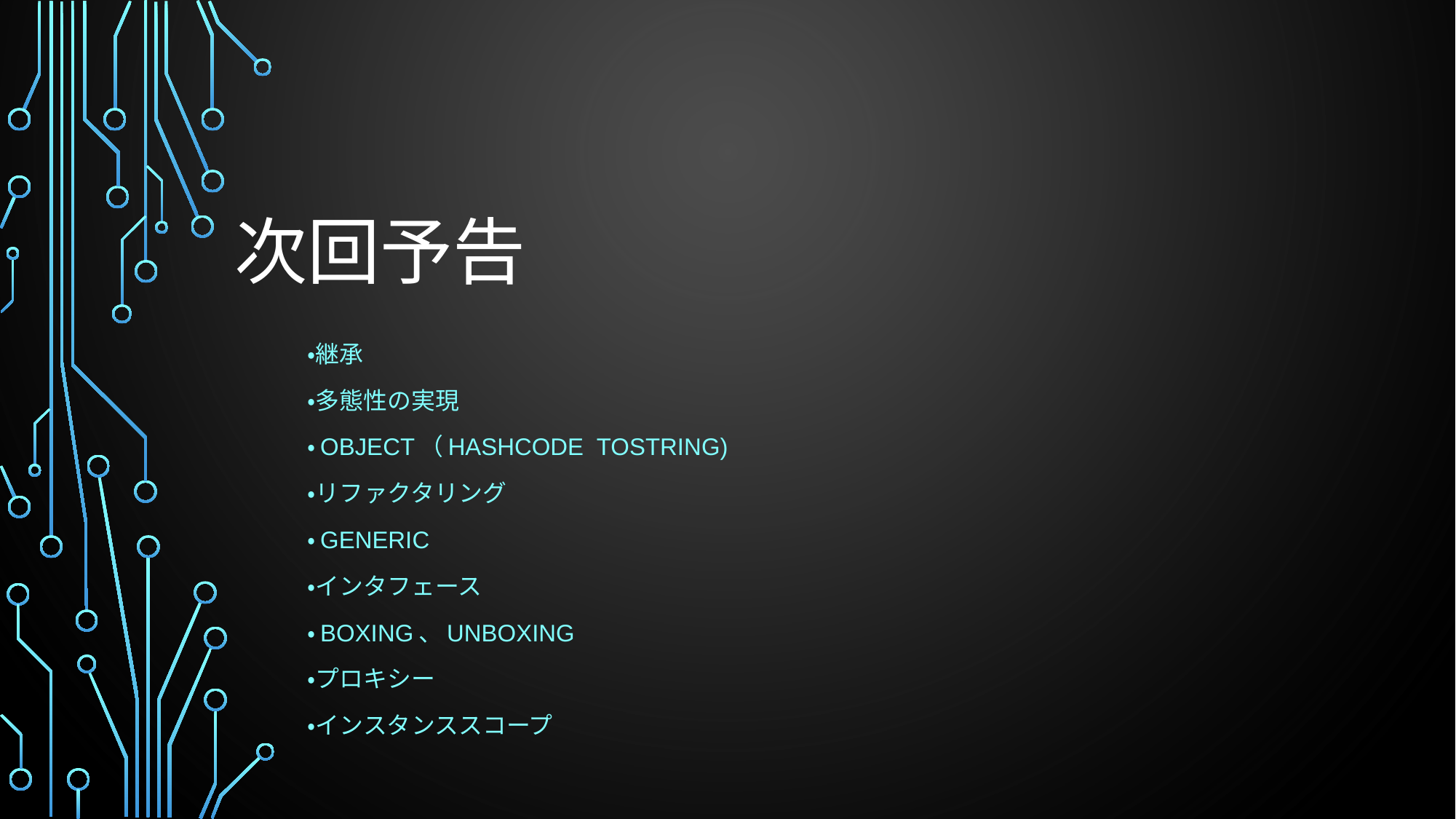

# 次回予告
・継承
・多態性の実現
・Object（hashcode  tostring)
・リファクタリング
・GENERIC
・インタフェース
・BOXING、UNBOXING
・プロキシー
・インスタンススコープ
32